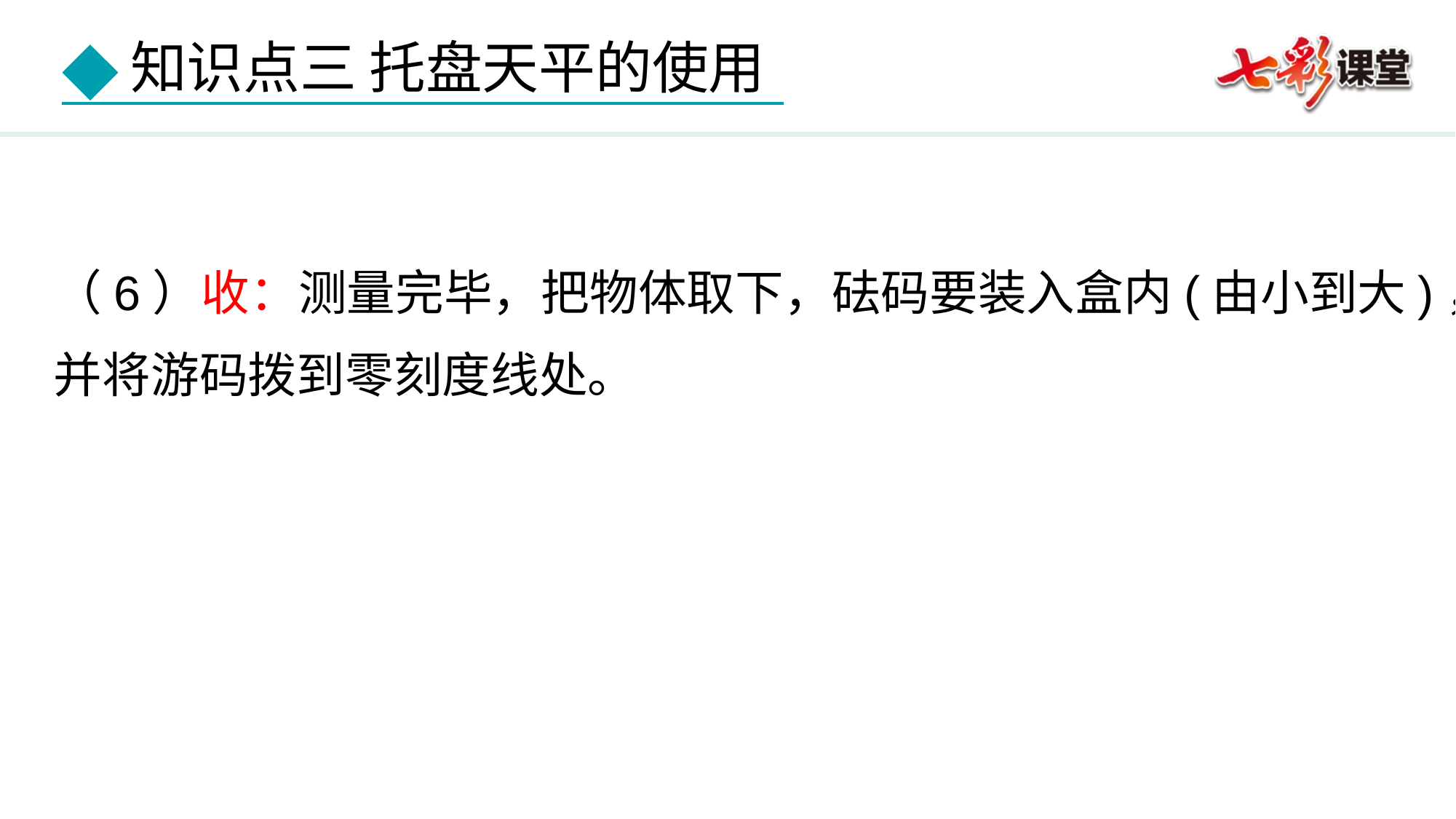

（6）收：测量完毕，把物体取下，砝码要装入盒内(由小到大)，
并将游码拨到零刻度线处。